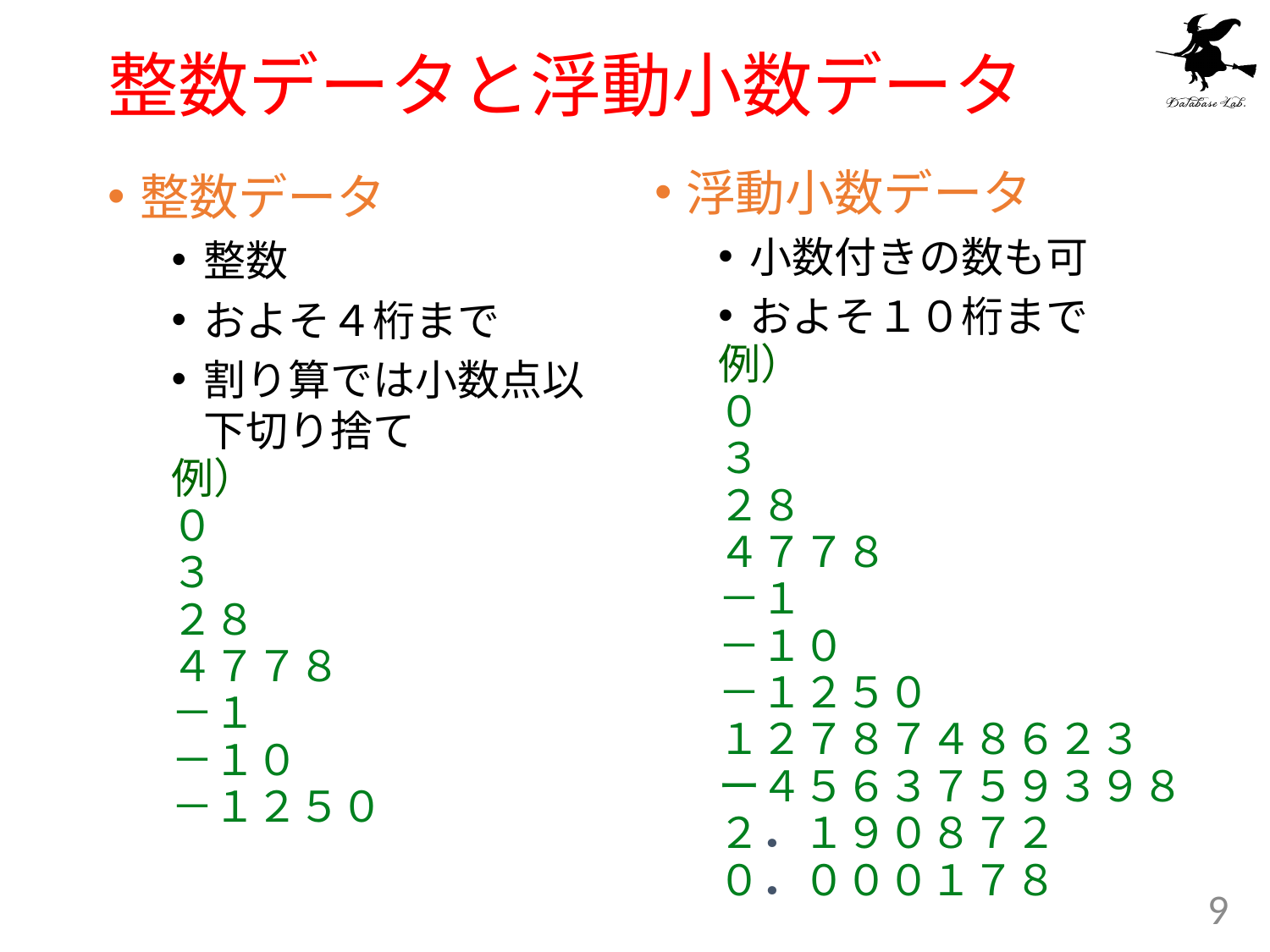

# 整数データと浮動小数データ
浮動小数データ
小数付きの数も可
およそ１０桁まで
例）
０
３
２８
４７７８
－１
－１０
－１２５０
１２７８７４８６２３
ー４５６３７５９３９８
２．１９０８７２
０．０００１７８
整数データ
整数
およそ４桁まで
割り算では小数点以下切り捨て
例）
０
３
２８
４７７８
－１
－１０
－１２５０
9